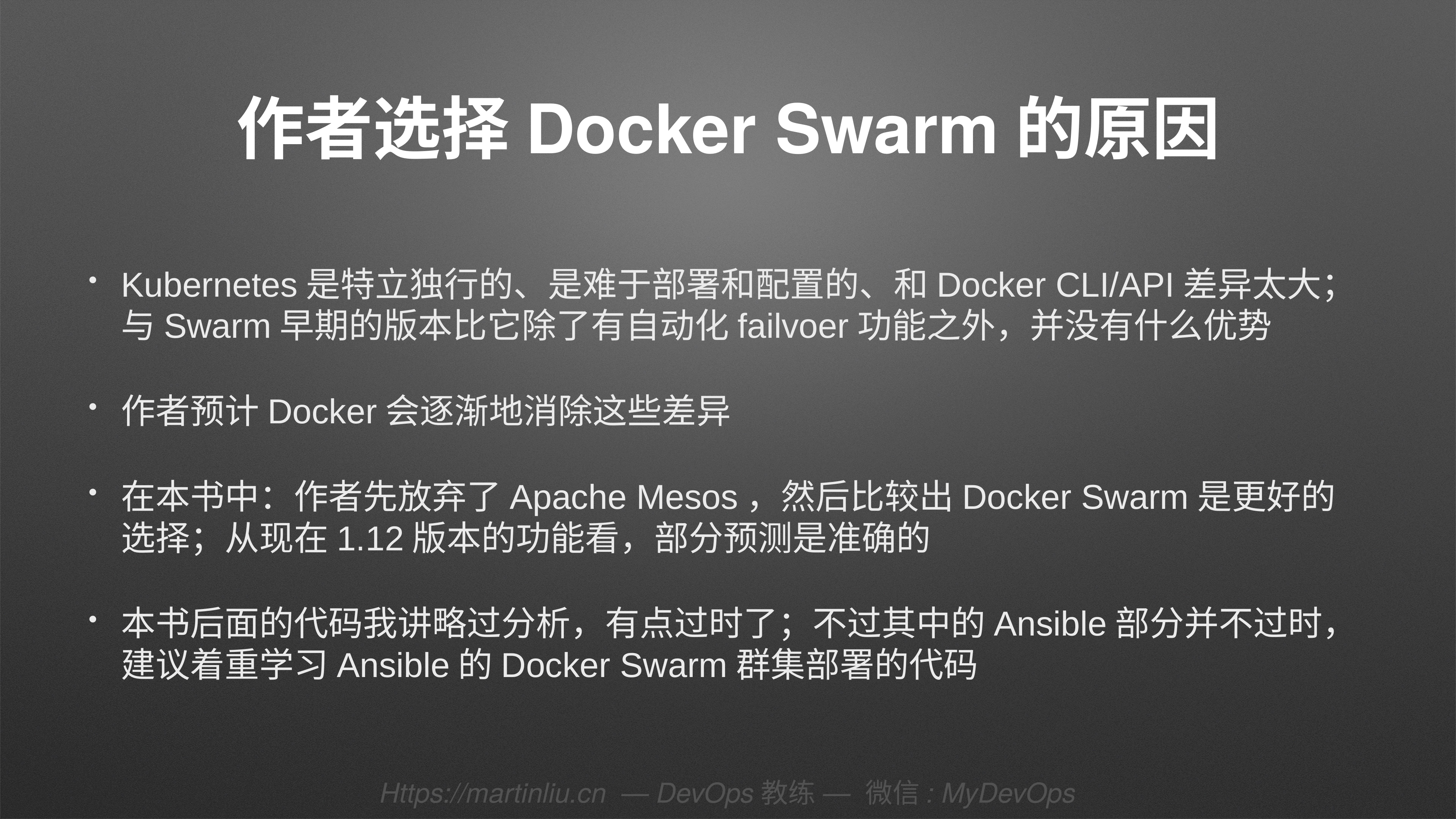

# 作者选择Docker Swarm的原因
Kubernetes是特立独行的、是难于部署和配置的、和Docker CLI/API差异太大；与Swarm早期的版本比它除了有自动化failvoer功能之外，并没有什么优势
作者预计Docker会逐渐地消除这些差异
在本书中：作者先放弃了Apache Mesos，然后比较出Docker Swarm是更好的选择；从现在1.12版本的功能看，部分预测是准确的
本书后面的代码我讲略过分析，有点过时了；不过其中的Ansible部分并不过时，建议着重学习Ansible的Docker Swarm群集部署的代码